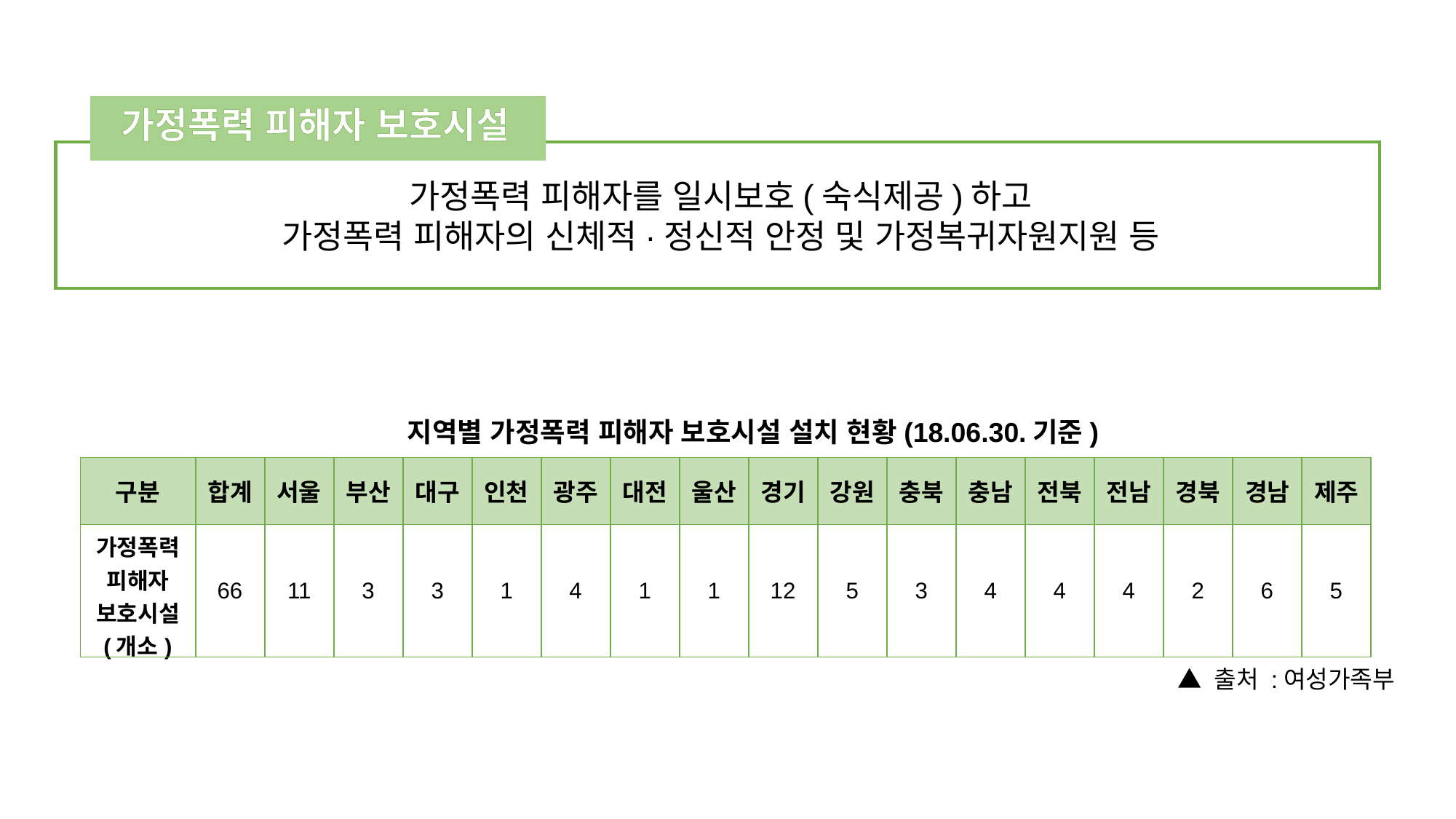

가정폭력 피해자 보호시설

가정폭력 피해자를 일시보호(숙식제공)하고
가정폭력 피해자의 신체적·정신적 안정 및 가정복귀자원지원 등

지역별 가정폭력 피해자 보호시설 설치 현황(18.06.30.기준)
| 구분 | 합계 | 서울 | 부산 | 대구 | 인천 | 광주 | 대전 | 울산 | 경기 | 강원 | 충북 | 충남 | 전북 | 전남 | 경북 | 경남 | 제주 |
| --- | --- | --- | --- | --- | --- | --- | --- | --- | --- | --- | --- | --- | --- | --- | --- | --- | --- |
| 가정폭력 피해자 보호시설 (개소) | 66 | 11 | 3 | 3 | 1 | 4 | 1 | 1 | 12 | 5 | 3 | 4 | 4 | 4 | 2 | 6 | 5 |
▲ 출처 :여성가족부